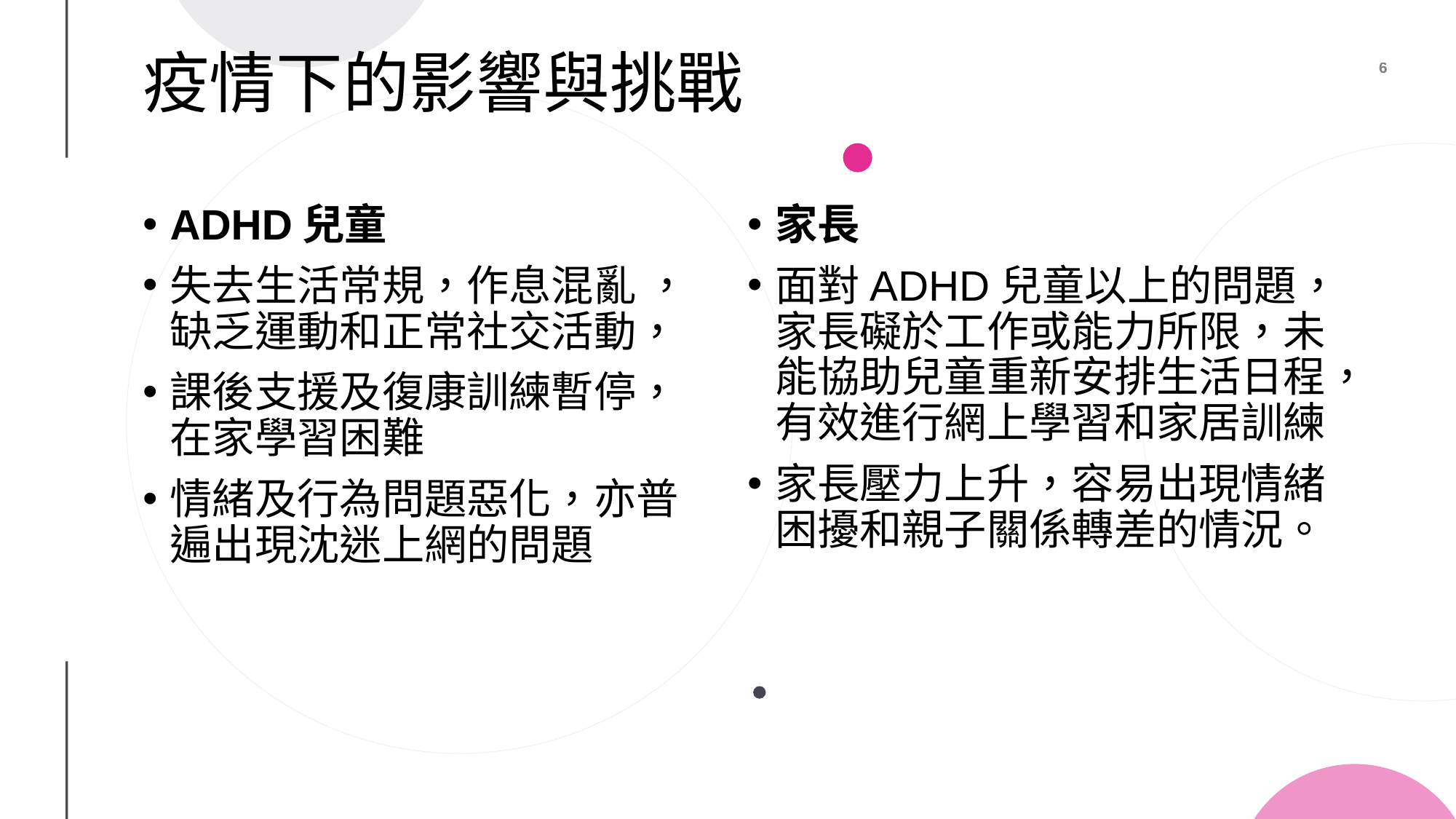

# 疫情下的影響與挑戰
ADHD兒童
失去生活常規，作息混亂 ，缺乏運動和正常社交活動，
課後支援及復康訓練暫停，在家學習困難
情緒及行為問題惡化，亦普遍出現沈迷上網的問題
家長
面對ADHD兒童以上的問題，家長礙於工作或能力所限，未能協助兒童重新安排生活日程，有效進行網上學習和家居訓練
家長壓力上升，容易出現情緒困擾和親子關係轉差的情況。